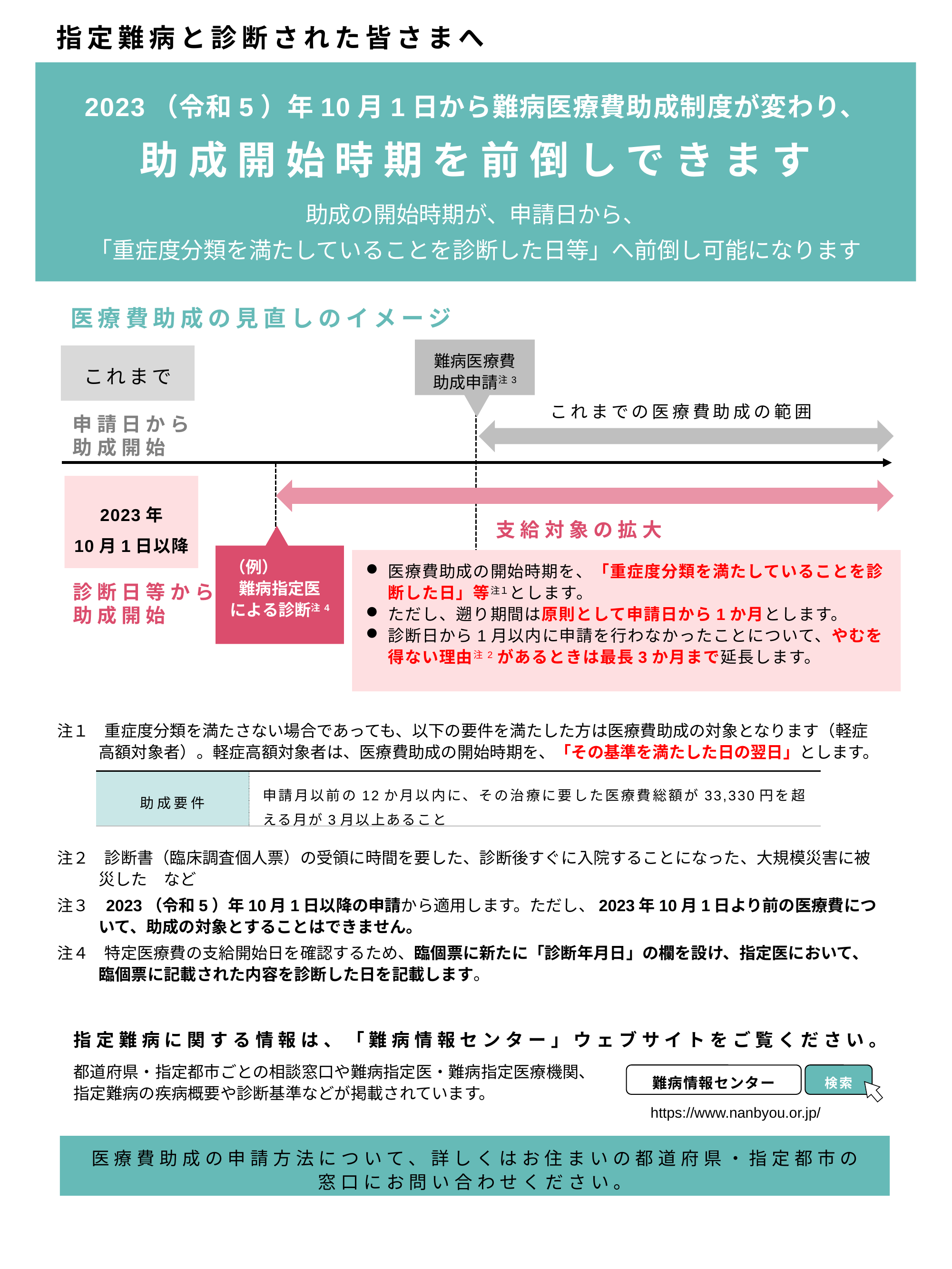

指定難病と診断された皆さまへ
2023（令和5）年10月1日から難病医療費助成制度が変わり、
助成開始時期を前倒しできます
助成の開始時期が、申請日から、
「重症度分類を満たしていることを診断した日等」へ前倒し可能になります
医療費助成の見直しのイメージ
難病医療費
助成申請注3
これまで

これまでの医療費助成の範囲
申請日から
助成開始

2023年
10月1日以降

支給対象の拡大

（例）
難病指定医
による診断注4

医療費助成の開始時期を、「重症度分類を満たしていることを診断した日」等注１とします。
ただし、遡り期間は原則として申請日から1か月とします。
診断日から1月以内に申請を行わなかったことについて、やむを得ない理由注2があるときは最長3か月まで延長します。

診断日等から
助成開始
注１　重症度分類を満たさない場合であっても、以下の要件を満たした方は医療費助成の対象となります（軽症高額対象者）。軽症高額対象者は、医療費助成の開始時期を、「その基準を満たした日の翌日」とします。

注２　診断書（臨床調査個人票）の受領に時間を要した、診断後すぐに入院することになった、大規模災害に被災した　など
注３　2023（令和5）年10月1日以降の申請から適用します。ただし、2023年10月1日より前の医療費について、助成の対象とすることはできません。
注４　特定医療費の支給開始日を確認するため、臨個票に新たに「診断年月日」の欄を設け、指定医において、臨個票に記載された内容を診断した日を記載します。
| 助成要件 | 申請月以前の12か月以内に、その治療に要した医療費総額が33,330円を超える月が3月以上あること |
| --- | --- |
指定難病に関する情報は、「難病情報センター」ウェブサイトをご覧ください。
都道府県・指定都市ごとの相談窓口や難病指定医・難病指定医療機関、
指定難病の疾病概要や診断基準などが掲載されています。
難病情報センター
検索

https://www.nanbyou.or.jp/
医療費助成の申請方法について、詳しくはお住まいの都道府県・指定都市の
窓口にお問い合わせください。